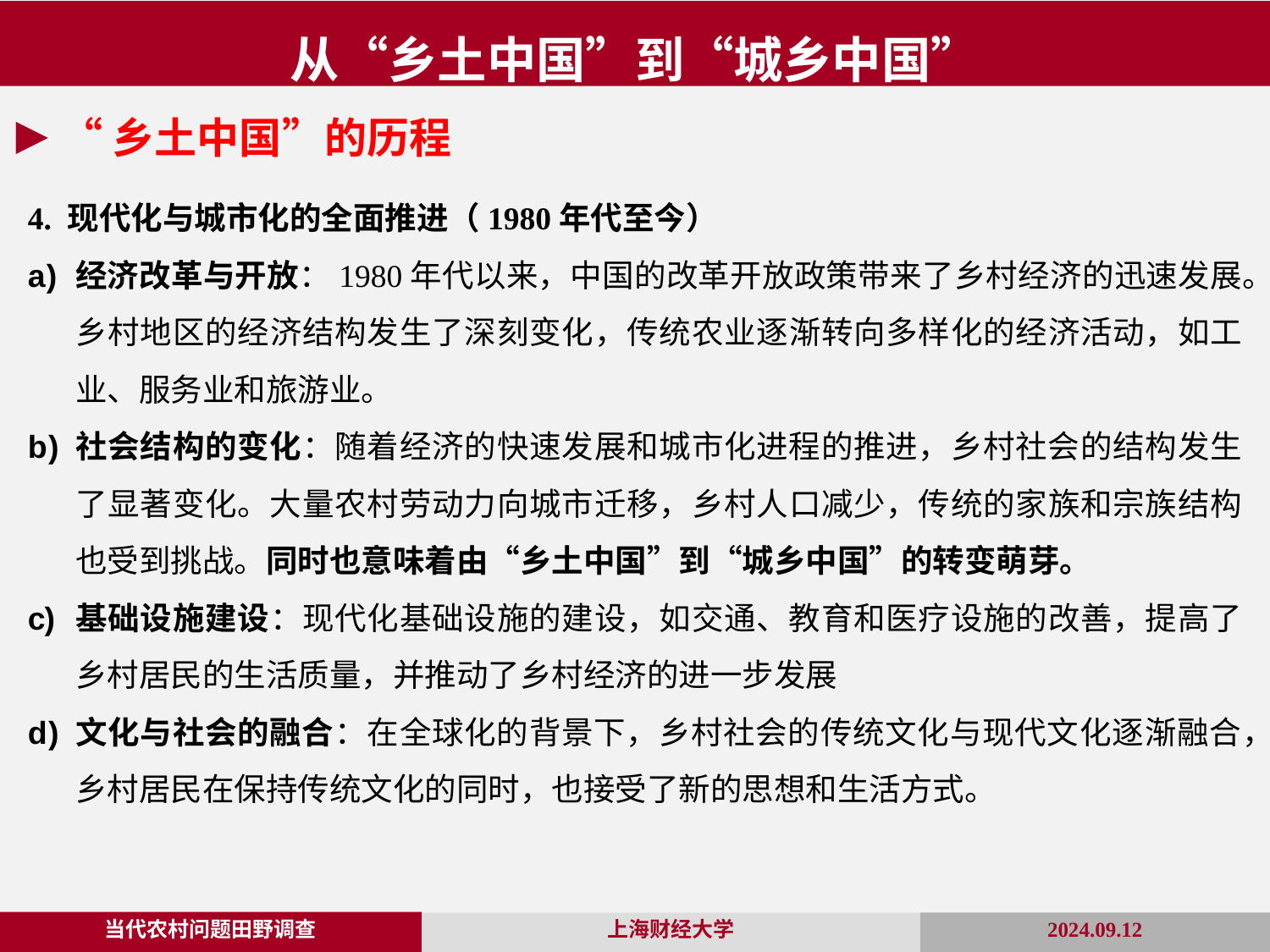

从“乡土中国”到“城乡中国”
“乡土中国”的历程
4. 现代化与城市化的全面推进（1980年代至今）
经济改革与开放：1980年代以来，中国的改革开放政策带来了乡村经济的迅速发展。乡村地区的经济结构发生了深刻变化，传统农业逐渐转向多样化的经济活动，如工业、服务业和旅游业。
社会结构的变化：随着经济的快速发展和城市化进程的推进，乡村社会的结构发生了显著变化。大量农村劳动力向城市迁移，乡村人口减少，传统的家族和宗族结构也受到挑战。同时也意味着由“乡土中国”到“城乡中国”的转变萌芽。
基础设施建设：现代化基础设施的建设，如交通、教育和医疗设施的改善，提高了乡村居民的生活质量，并推动了乡村经济的进一步发展
文化与社会的融合：在全球化的背景下，乡村社会的传统文化与现代文化逐渐融合，乡村居民在保持传统文化的同时，也接受了新的思想和生活方式。

当代农村问题田野调查
2024.09.12
上海财经大学